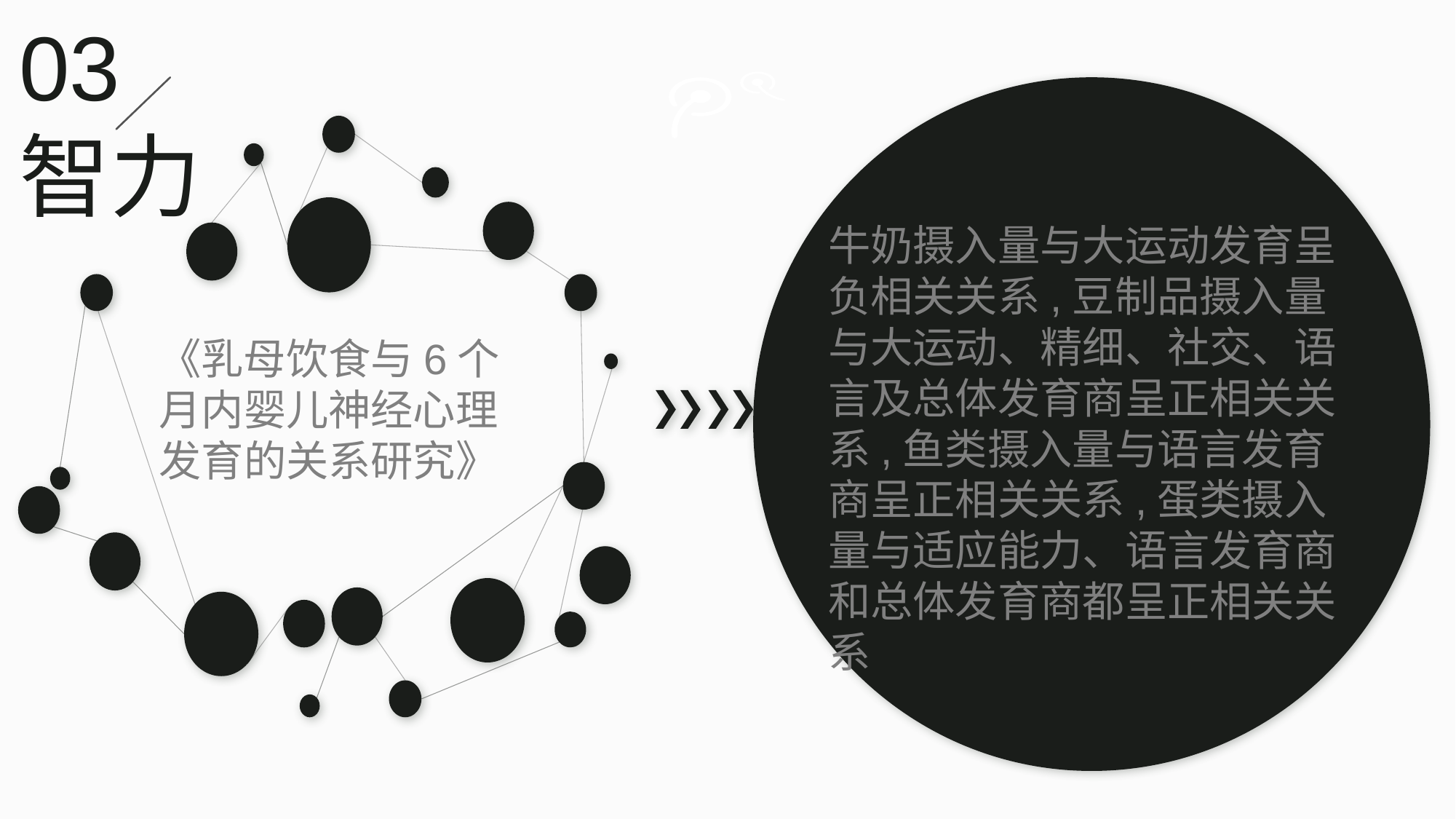

03
智力

牛奶摄入量与大运动发育呈负相关关系,豆制品摄入量与大运动、精细、社交、语言及总体发育商呈正相关关系,鱼类摄入量与语言发育商呈正相关关系,蛋类摄入量与适应能力、语言发育商和总体发育商都呈正相关关系
《乳母饮食与6个月内婴儿神经心理发育的关系研究》